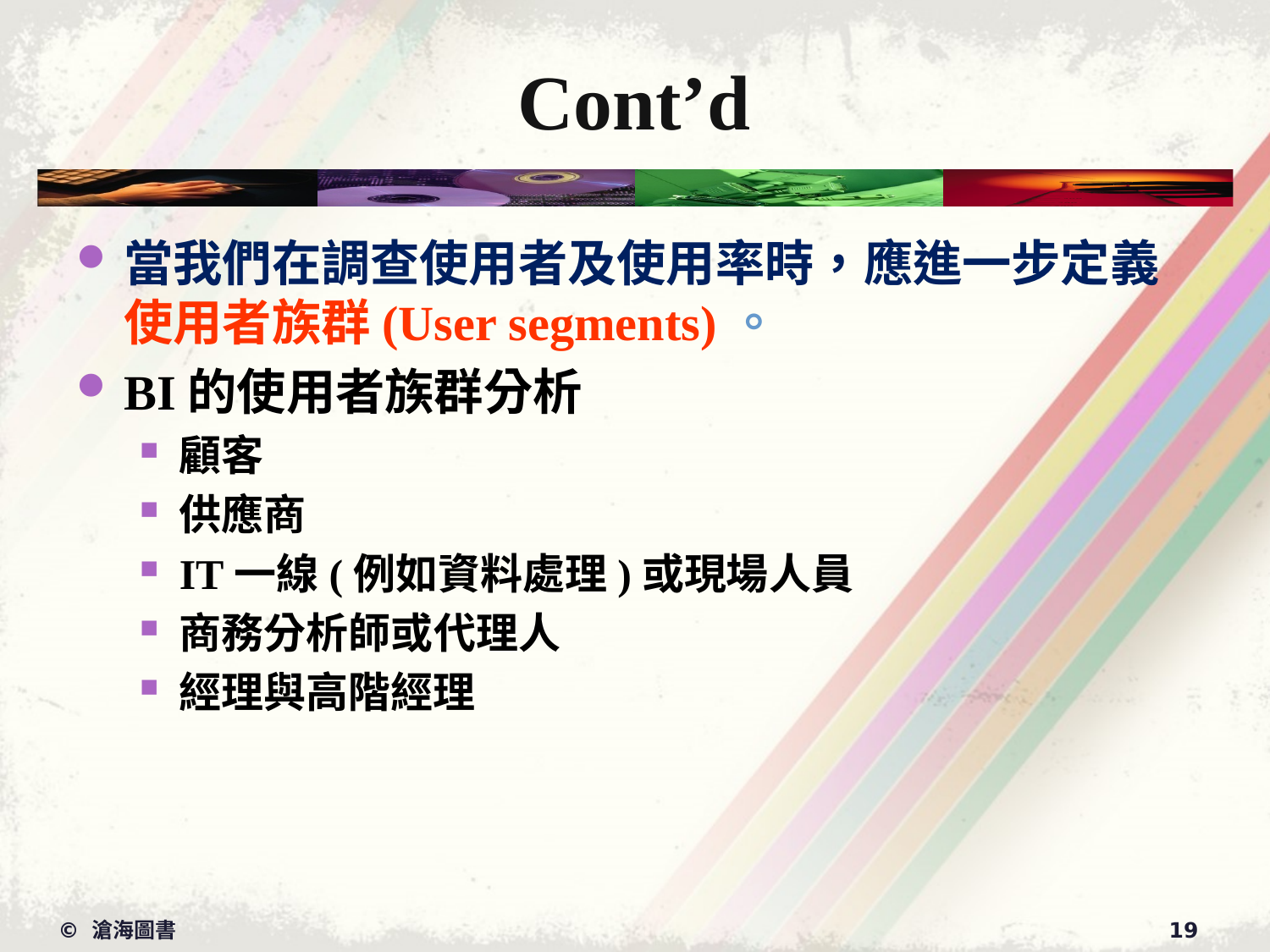

# Cont’d
當我們在調查使用者及使用率時，應進一步定義 使用者族群(User segments)。
BI的使用者族群分析
顧客
供應商
IT一線(例如資料處理)或現場人員
商務分析師或代理人
經理與高階經理

© 滄海圖書
19